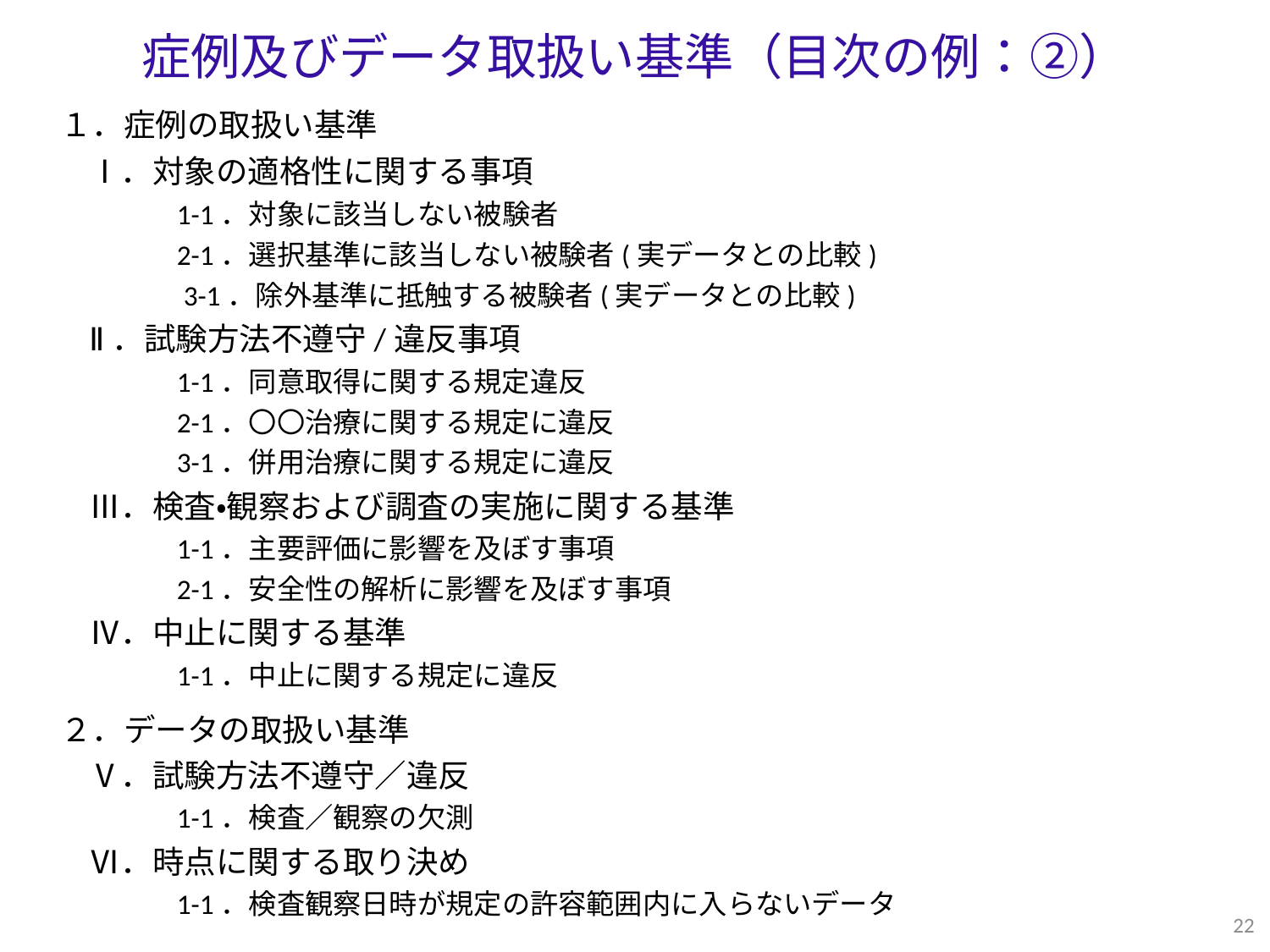

症例及びデータ取扱い基準（目次の例：②）
１．症例の取扱い基準   
    Ⅰ．対象の適格性に関する事項
    　　　1-1．対象に該当しない被験者
    　　　2-1．選択基準に該当しない被験者(実データとの比較)
    　　　3-1．除外基準に抵触する被験者(実データとの比較)
    Ⅱ．試験方法不遵守/違反事項
    　　　1-1．同意取得に関する規定違反
    　　　2-1．〇〇治療に関する規定に違反
    　　　3-1．併用治療に関する規定に違反
    Ⅲ．検査・観察および調査の実施に関する基準
    　　　1-1．主要評価に影響を及ぼす事項
    　　　2-1．安全性の解析に影響を及ぼす事項
    Ⅳ．中止に関する基準
    　　　1-1．中止に関する規定に違反
２．データの取扱い基準
    Ⅴ．試験方法不遵守／違反
    　　　1-1．検査／観察の欠測
    Ⅵ．時点に関する取り決め
    　　　1-1．検査観察日時が規定の許容範囲内に入らないデータ
22